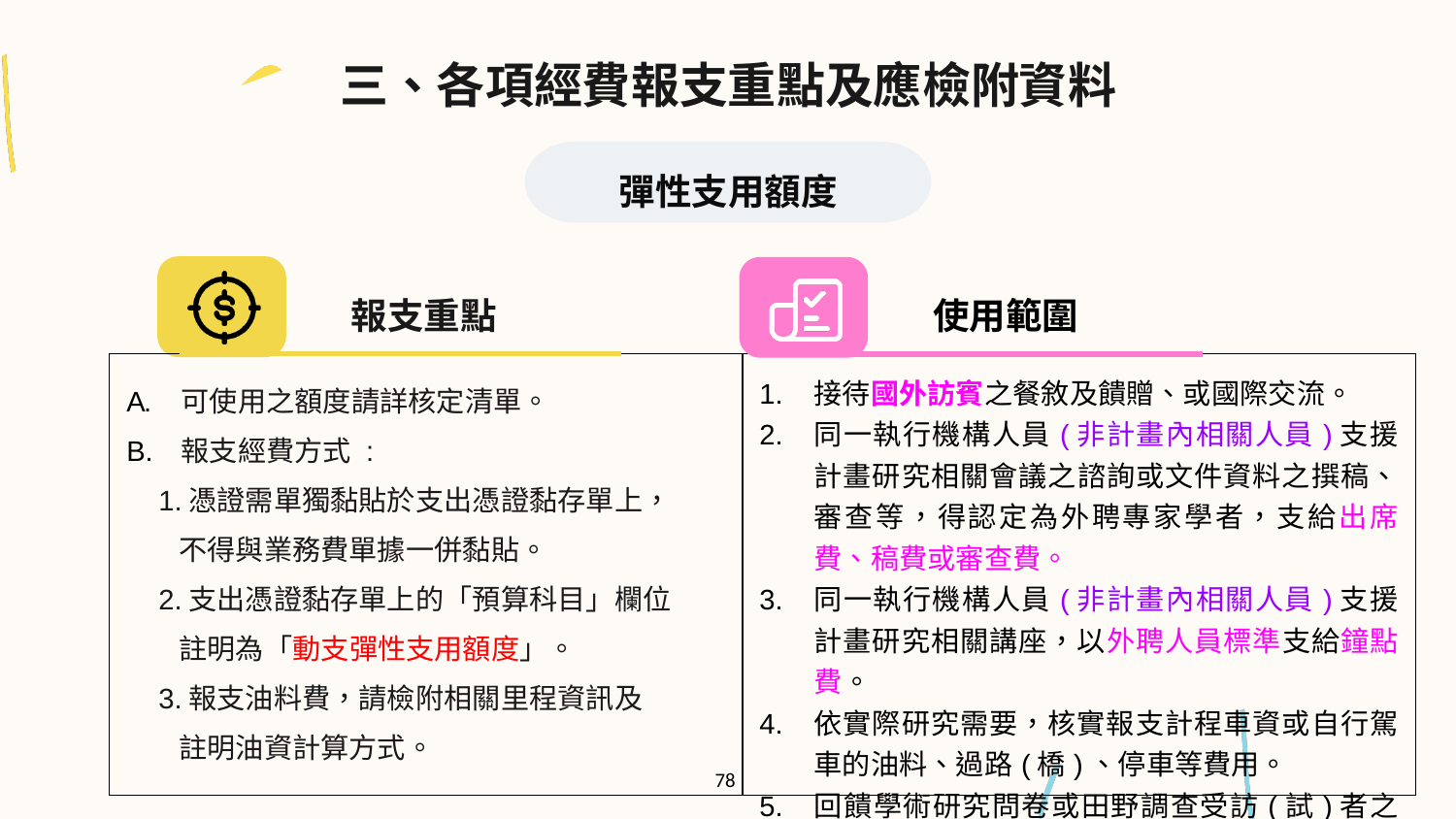

三、各項經費報支重點及應檢附資料

彈性支用額度

報支重點
使用範圍

| 可使用之額度請詳核定清單。 報支經費方式 : 1.憑證需單獨黏貼於支出憑證黏存單上， 不得與業務費單據一併黏貼。 2.支出憑證黏存單上的「預算科目」欄位 註明為「動支彈性支用額度」。 3.報支油料費，請檢附相關里程資訊及 註明油資計算方式。 | 接待國外訪賓之餐敘及饋贈、或國際交流。 同一執行機構人員(非計畫內相關人員)支援計畫研究相關會議之諮詢或文件資料之撰稿、審查等，得認定為外聘專家學者，支給出席費、稿費或審查費。 同一執行機構人員(非計畫內相關人員)支援計畫研究相關講座，以外聘人員標準支給鐘點費。 依實際研究需要，核實報支計程車資或自行駕車的油料、過路(橋)、停車等費用。 回饋學術研究問卷或田野調查受訪(試)者之郵政禮券費用 |
| --- | --- |

78